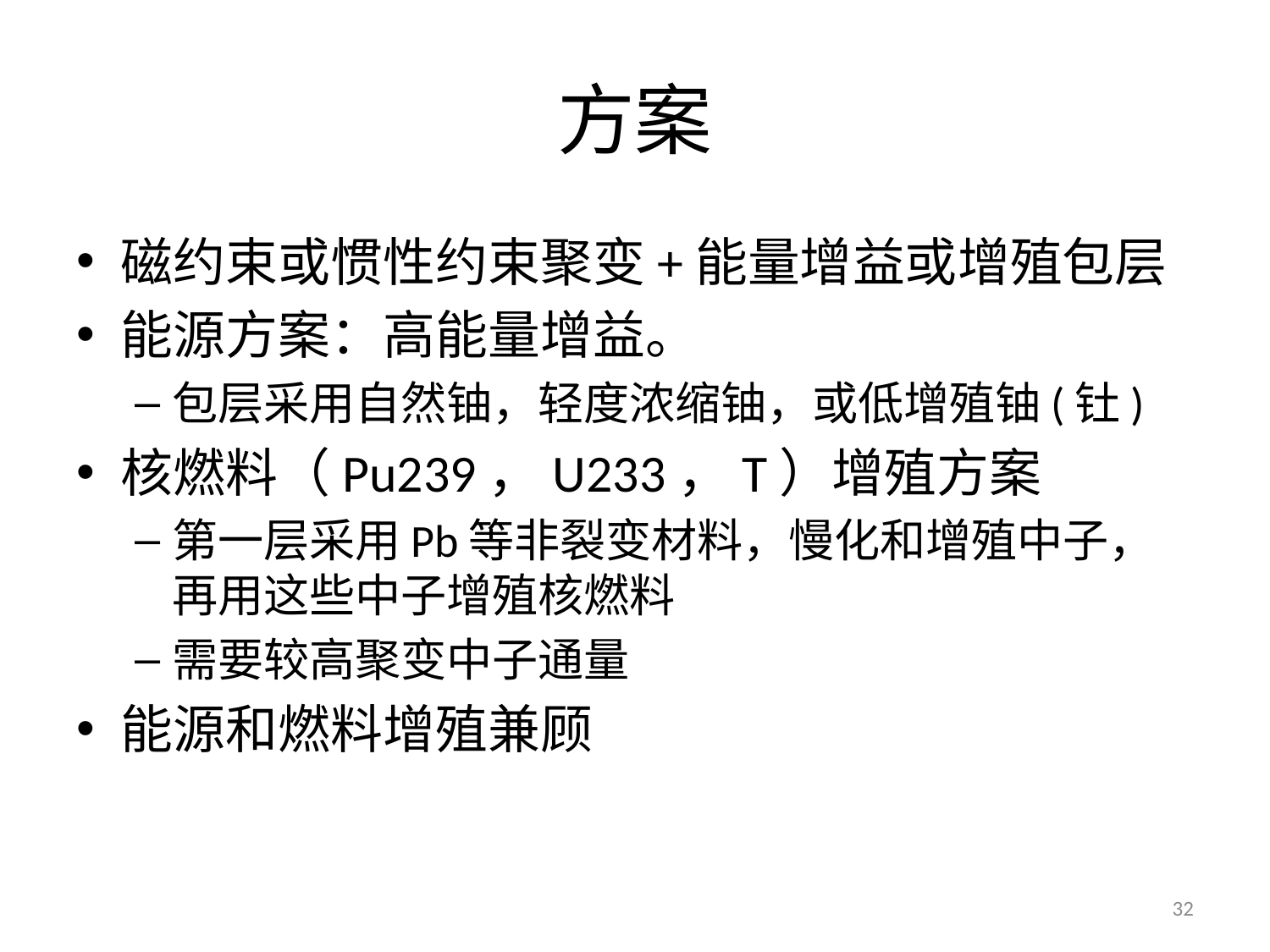

# 方案
磁约束或惯性约束聚变+能量增益或增殖包层
能源方案：高能量增益。
包层采用自然铀，轻度浓缩铀，或低增殖铀(钍)
核燃料（Pu239，U233，T）增殖方案
第一层采用Pb等非裂变材料，慢化和增殖中子，再用这些中子增殖核燃料
需要较高聚变中子通量
能源和燃料增殖兼顾
32